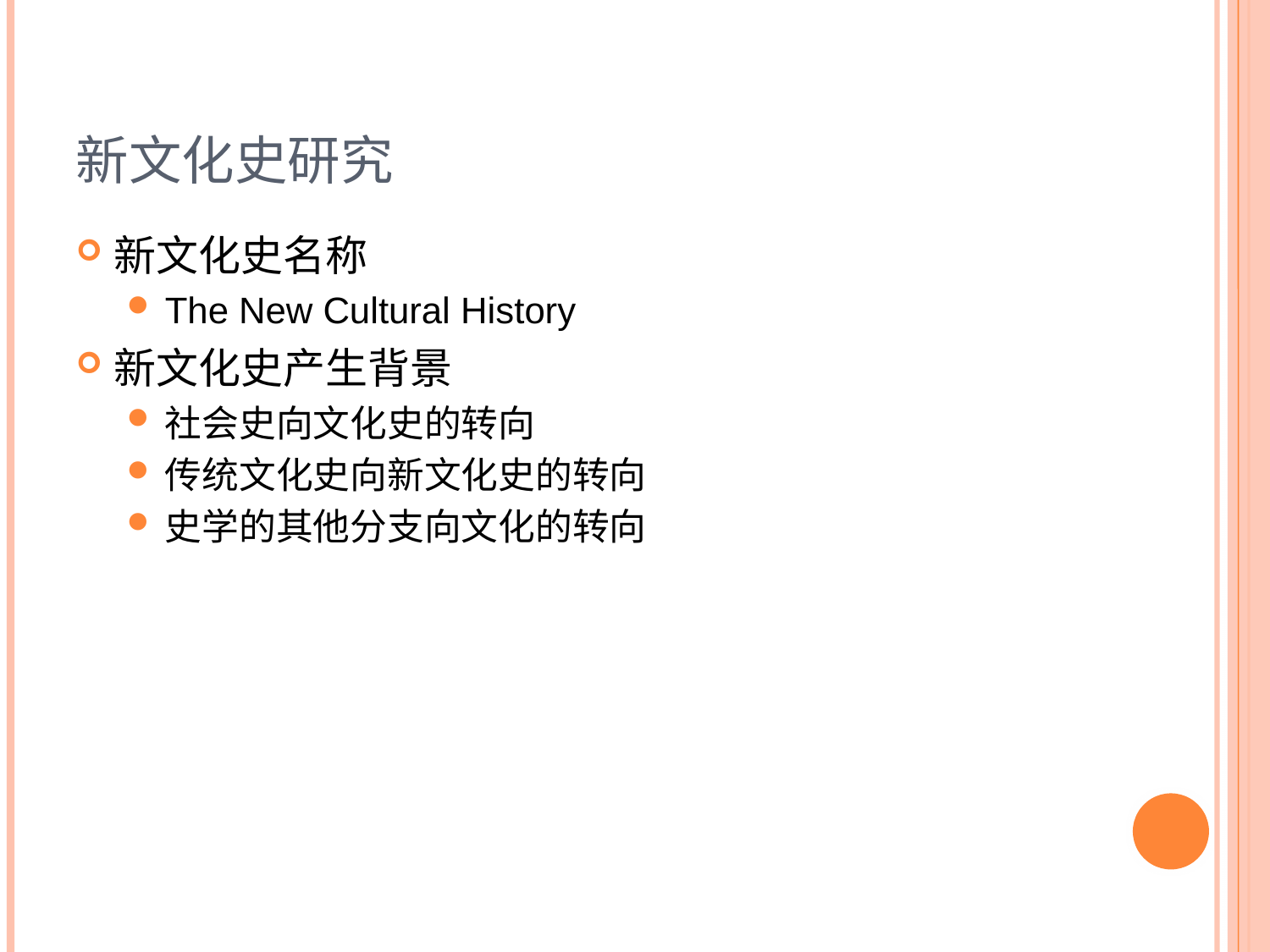

# 新文化史研究
新文化史名称
The New Cultural History
新文化史产生背景
社会史向文化史的转向
传统文化史向新文化史的转向
史学的其他分支向文化的转向